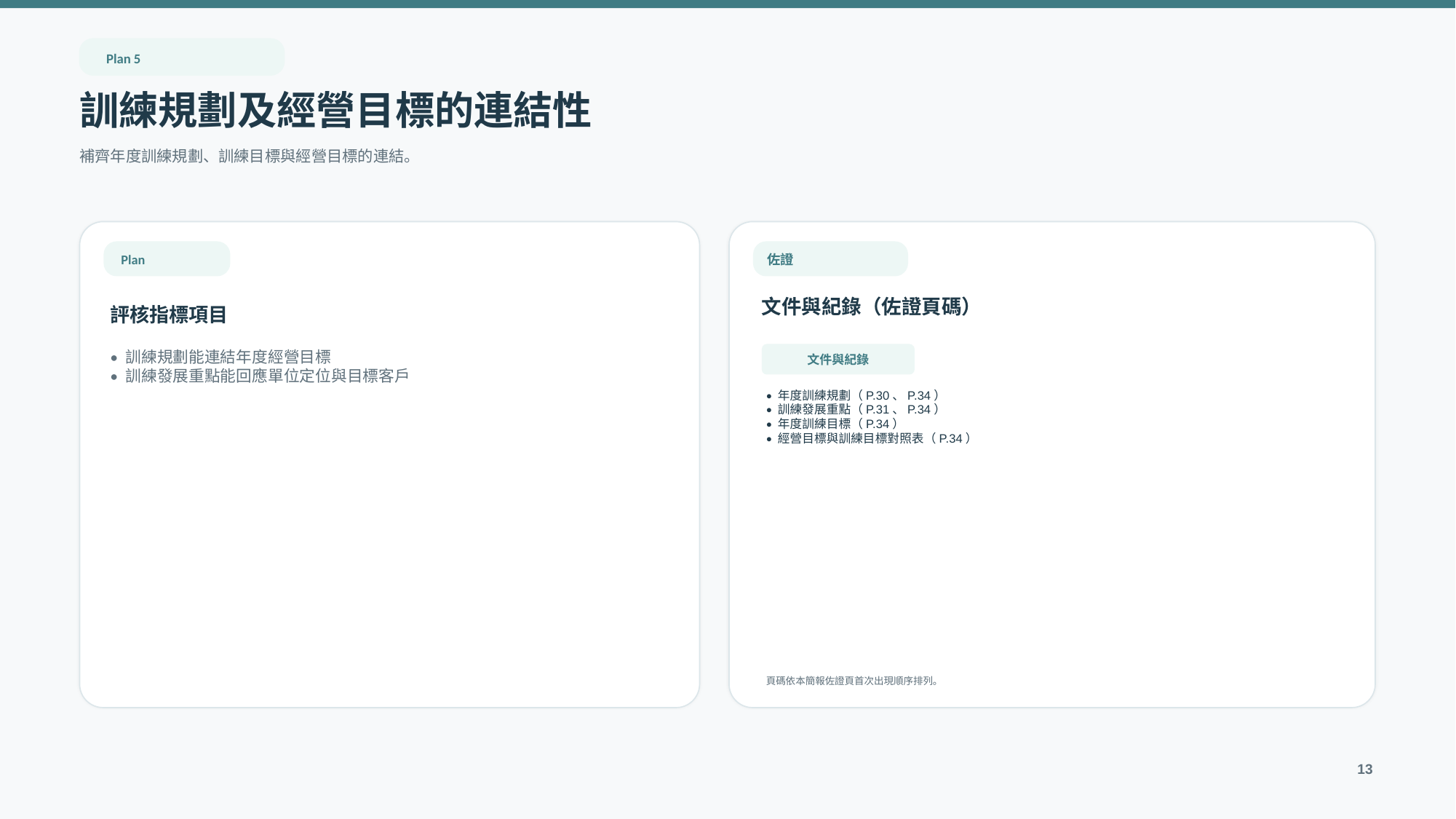

Plan 5
訓練規劃及經營目標的連結性
補齊年度訓練規劃、訓練目標與經營目標的連結。

Plan
佐證
文件與紀錄（佐證頁碼）
評核指標項目
文件與紀錄
• 訓練規劃能連結年度經營目標
• 訓練發展重點能回應單位定位與目標客戶
• 年度訓練規劃（P.30、P.34）
• 訓練發展重點（P.31、P.34）
• 年度訓練目標（P.34）
• 經營目標與訓練目標對照表（P.34）
頁碼依本簡報佐證頁首次出現順序排列。
13